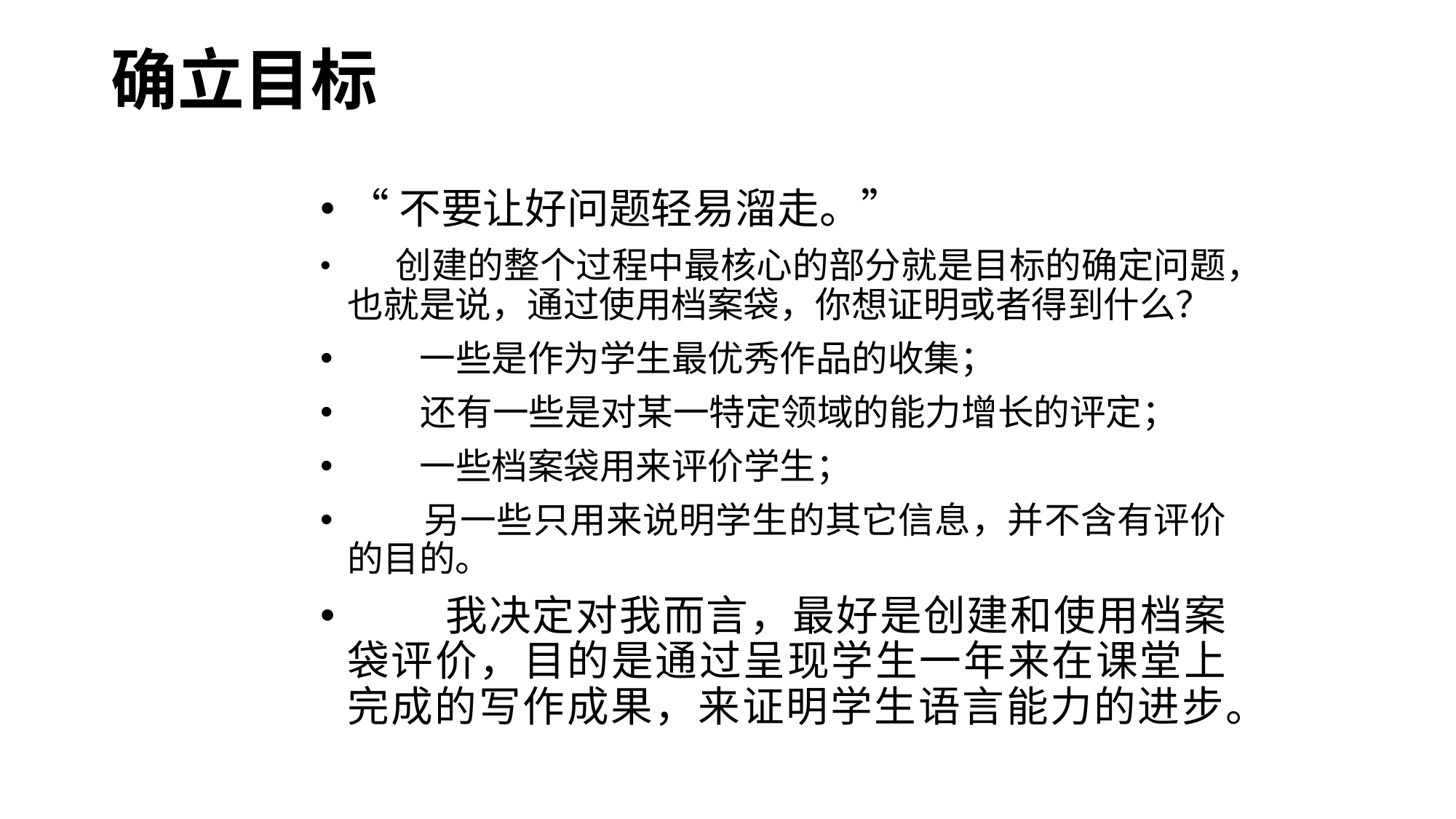

# 确立目标
“不要让好问题轻易溜走。”
      创建的整个过程中最核心的部分就是目标的确定问题，也就是说，通过使用档案袋，你想证明或者得到什么？
        一些是作为学生最优秀作品的收集；
        还有一些是对某一特定领域的能力增长的评定；
        一些档案袋用来评价学生；
        另一些只用来说明学生的其它信息，并不含有评价的目的。
        我决定对我而言，最好是创建和使用档案袋评价，目的是通过呈现学生一年来在课堂上完成的写作成果，来证明学生语言能力的进步。